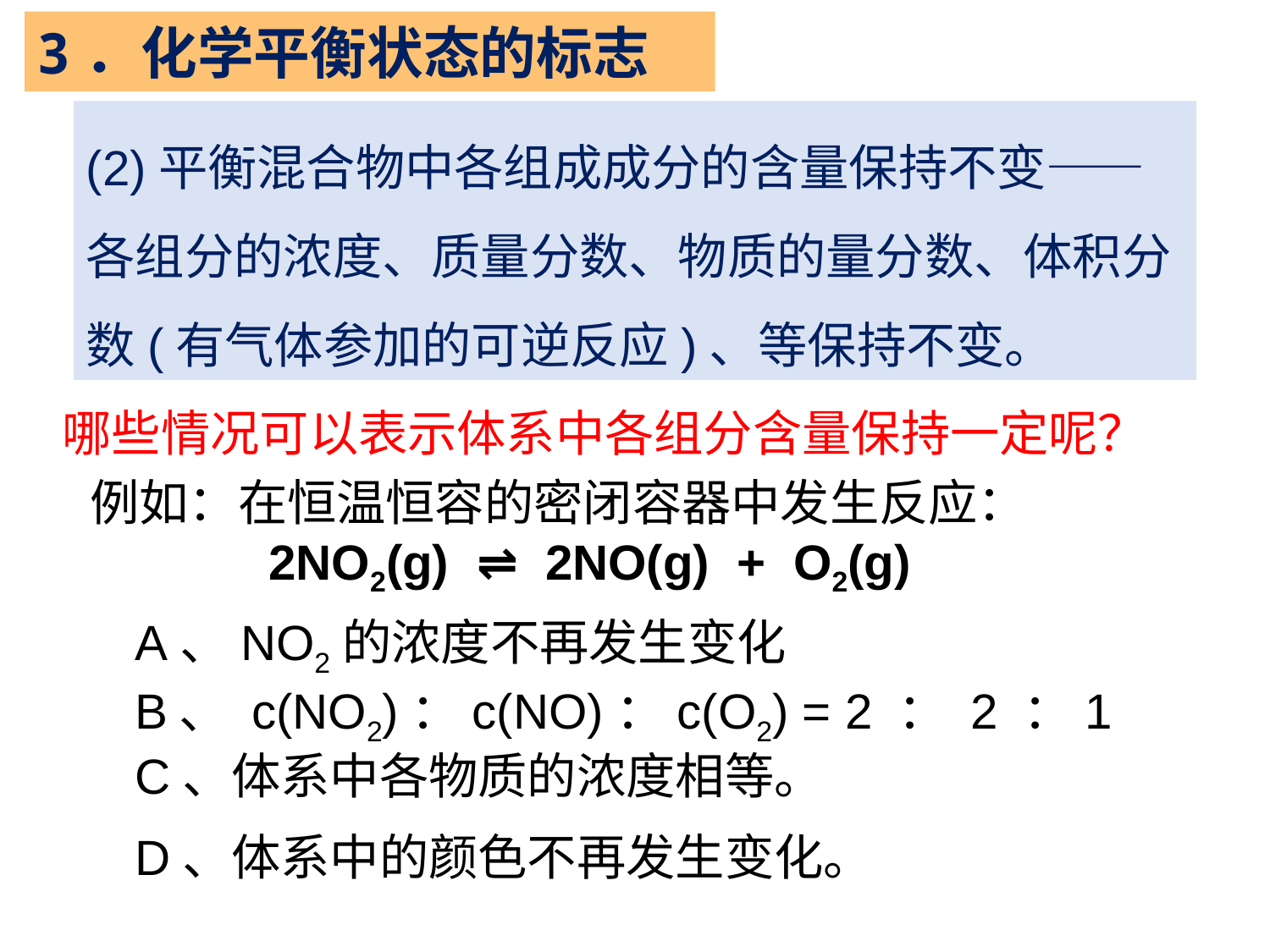

3．化学平衡状态的标志
(2)平衡混合物中各组成成分的含量保持不变——各组分的浓度、质量分数、物质的量分数、体积分数(有气体参加的可逆反应)、等保持不变。
哪些情况可以表示体系中各组分含量保持一定呢？
例如：在恒温恒容的密闭容器中发生反应：
             2NO2(g)  ⇌  2NO(g)  +  O2(g)
A、NO2的浓度不再发生变化
B、 c(NO2)：c(NO)：c(O2) = 2 ： 2 ：1
C、体系中各物质的浓度相等。
D、体系中的颜色不再发生变化。